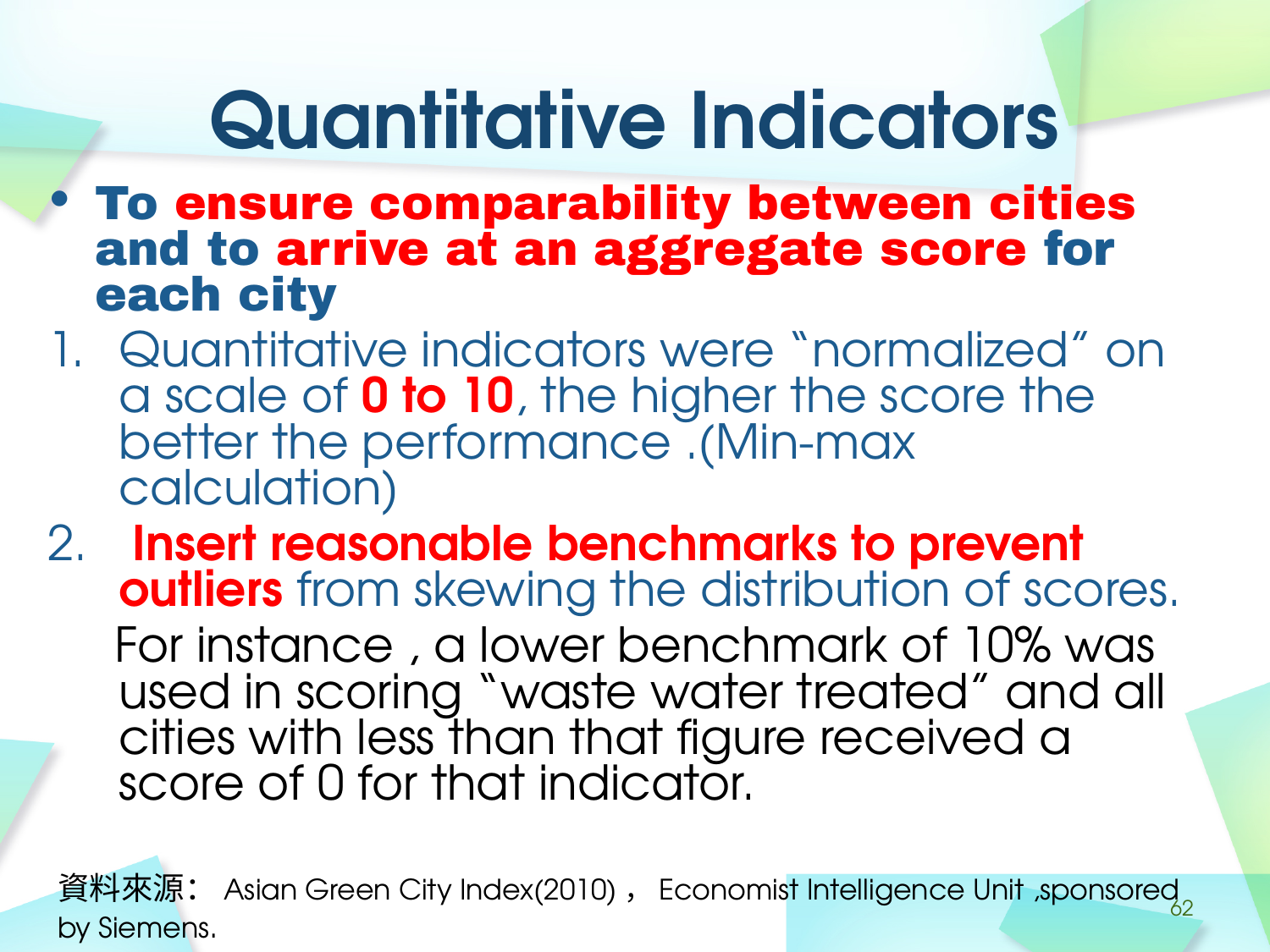

# Quantitative Indicators
To ensure comparability between cities and to arrive at an aggregate score for each city
Quantitative indicators were “normalized” on a scale of 0 to 10, the higher the score the better the performance .(Min-max calculation)
 Insert reasonable benchmarks to prevent outliers from skewing the distribution of scores.
     For instance , a lower benchmark of 10% was used in scoring “waste water treated” and all cities with less than that figure received a score of 0 for that indicator.
資料來源：Asian Green City Index(2010)，Economist Intelligence Unit ,sponsored by Siemens.
62